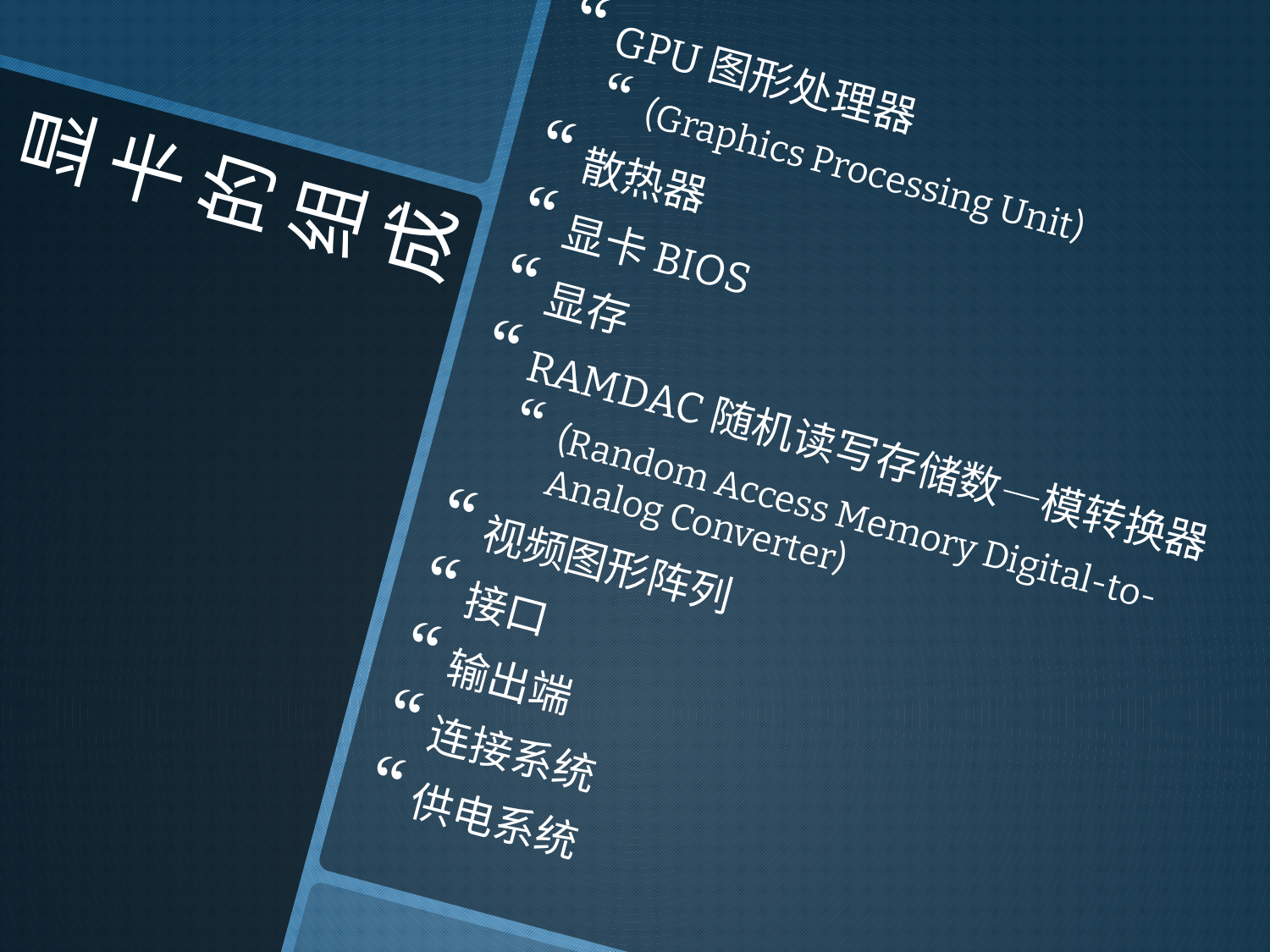

# 显卡的组成
GPU图形处理器
(Graphics Processing Unit)
散热器
显卡BIOS
显存
RAMDAC随机读写存储数—模转换器
(Random Access Memory Digital-to-Analog Converter)
视频图形阵列
接口
输出端
连接系统
供电系统